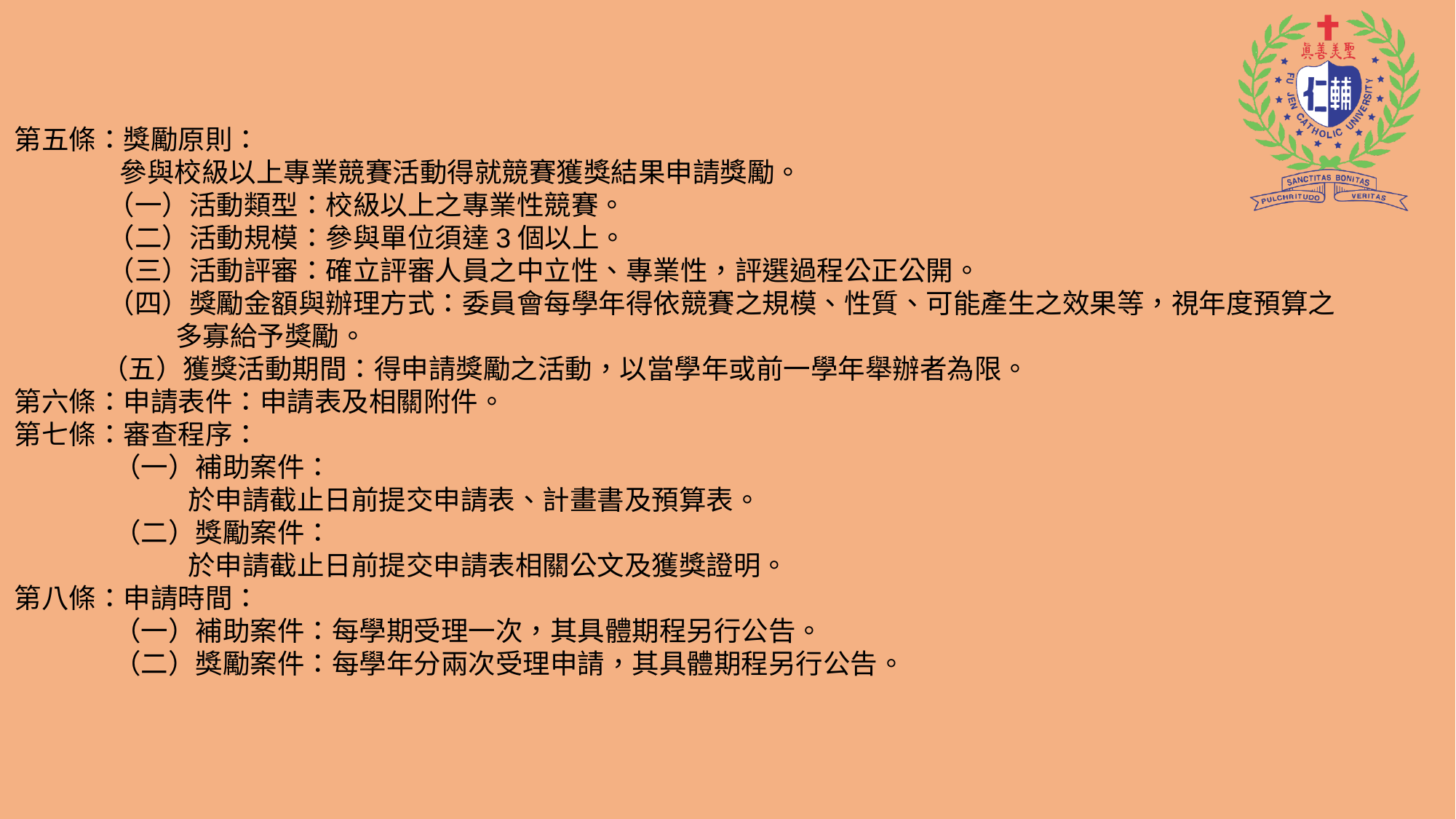

第五條：獎勵原則：
                參與校級以上專業競賽活動得就競賽獲獎結果申請獎勵。
              （一）活動類型：校級以上之專業性競賽。
              （二）活動規模：參與單位須達3個以上。
              （三）活動評審：確立評審人員之中立性、專業性，評選過程公正公開。
              （四）獎勵金額與辦理方式：委員會每學年得依競賽之規模、性質、可能產生之效果等，視年度預算之
                         多寡給予獎勵。
             （五）獲獎活動期間：得申請獎勵之活動，以當學年或前一學年舉辦者為限。
第六條：申請表件：申請表及相關附件。
第七條：審查程序：
               （一）補助案件：
                           於申請截止日前提交申請表、計畫書及預算表。
               （二）獎勵案件：
                           於申請截止日前提交申請表相關公文及獲獎證明。
第八條：申請時間：
               （一）補助案件：每學期受理一次，其具體期程另行公告。
               （二）獎勵案件：每學年分兩次受理申請，其具體期程另行公告。